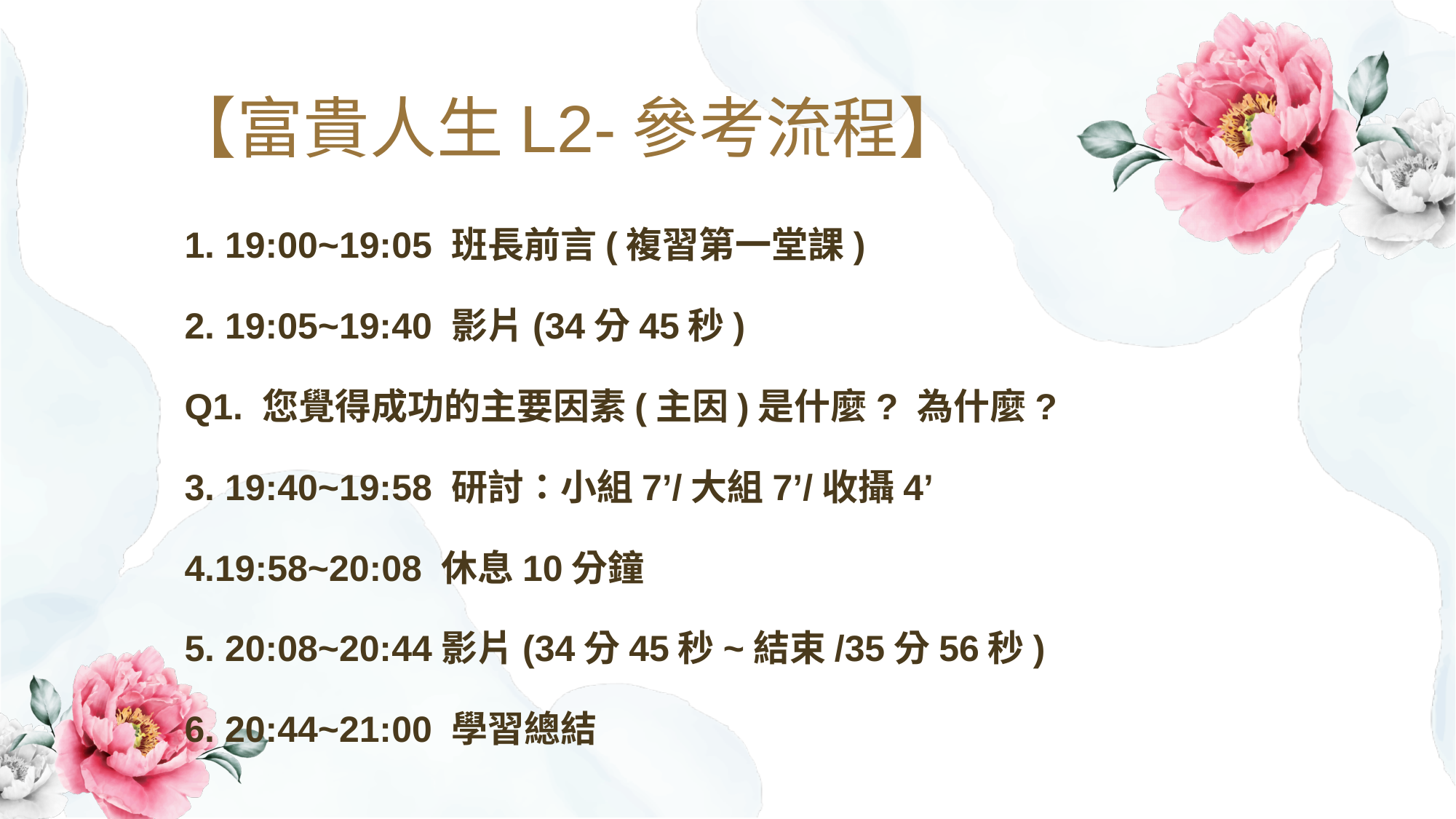

# 【富貴人生L2-參考流程】
1. 19:00~19:05 班長前言(複習第一堂課)
2. 19:05~19:40 影片(34分45秒)
Q1. 您覺得成功的主要因素(主因)是什麼? 為什麼?
3. 19:40~19:58 研討：小組7’/大組7’/收攝4’
4.19:58~20:08 休息10分鐘
5. 20:08~20:44影片(34分45秒~結束/35分56秒)
6. 20:44~21:00 學習總結